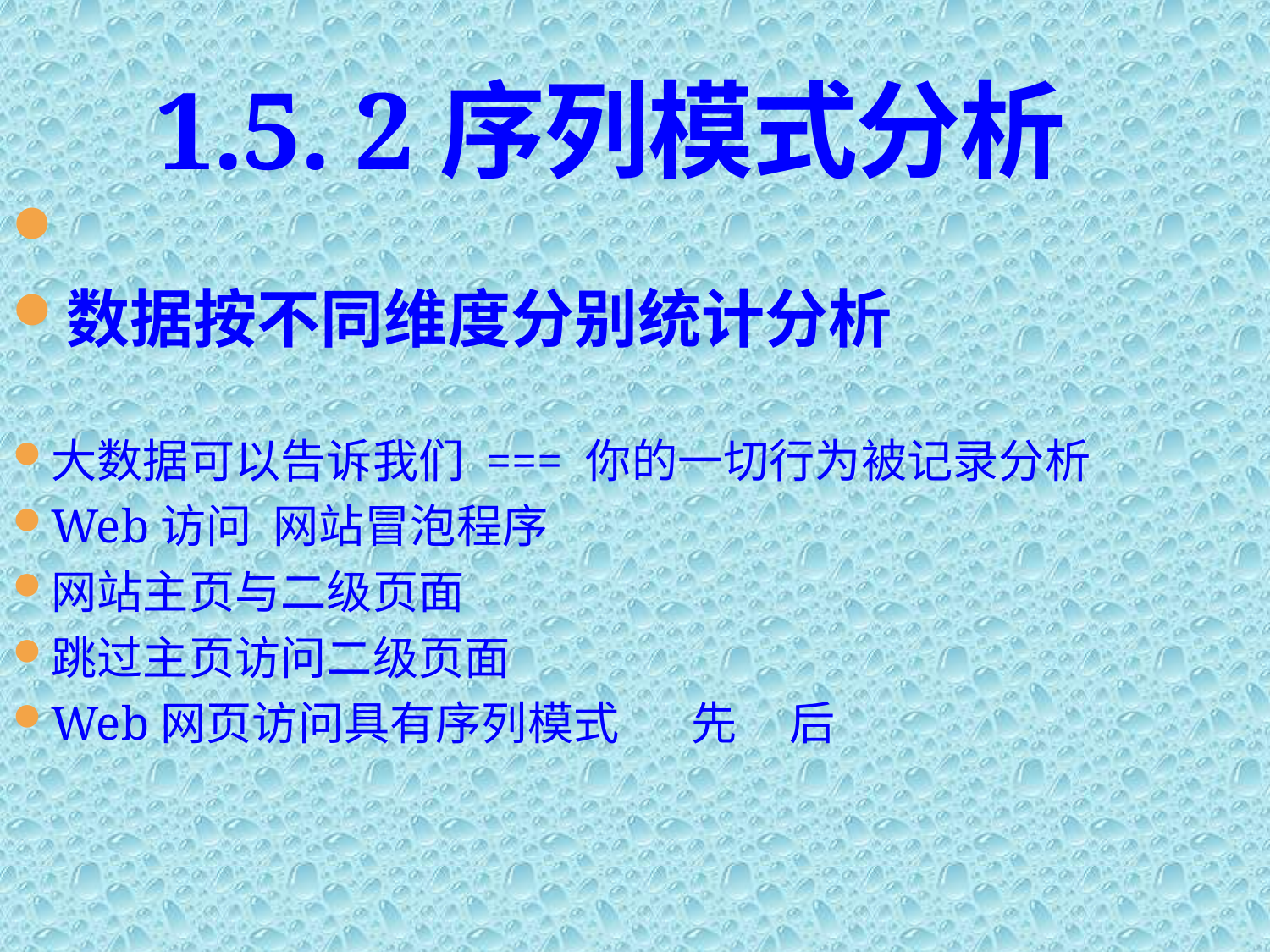

# 1.5. 2序列模式分析

数据按不同维度分别统计分析

大数据可以告诉我们 === 你的一切行为被记录分析
Web访问  网站冒泡程序
网站主页与二级页面
跳过主页访问二级页面
Web网页访问具有序列模式       先     后